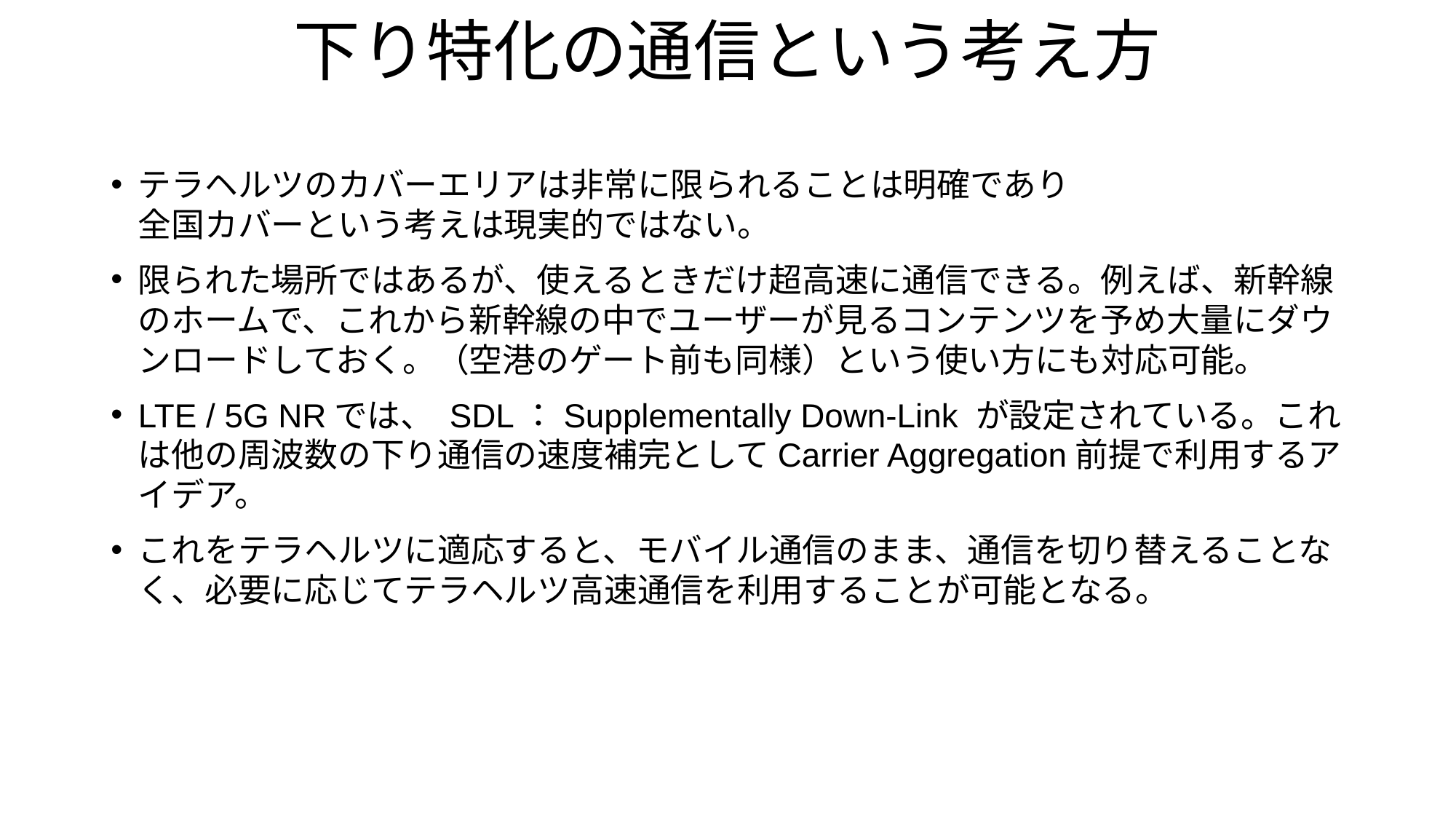

# 下り特化の通信という考え方
テラヘルツのカバーエリアは非常に限られることは明確であり
全国カバーという考えは現実的ではない。
限られた場所ではあるが、使えるときだけ超高速に通信できる。例えば、新幹線のホームで、これから新幹線の中でユーザーが見るコンテンツを予め大量にダウンロードしておく。（空港のゲート前も同様）という使い方にも対応可能。
LTE / 5G NRでは、 SDL：Supplementally Down-Link が設定されている。これは他の周波数の下り通信の速度補完としてCarrier Aggregation前提で利用するアイデア。
これをテラヘルツに適応すると、モバイル通信のまま、通信を切り替えることなく、必要に応じてテラヘルツ高速通信を利用することが可能となる。